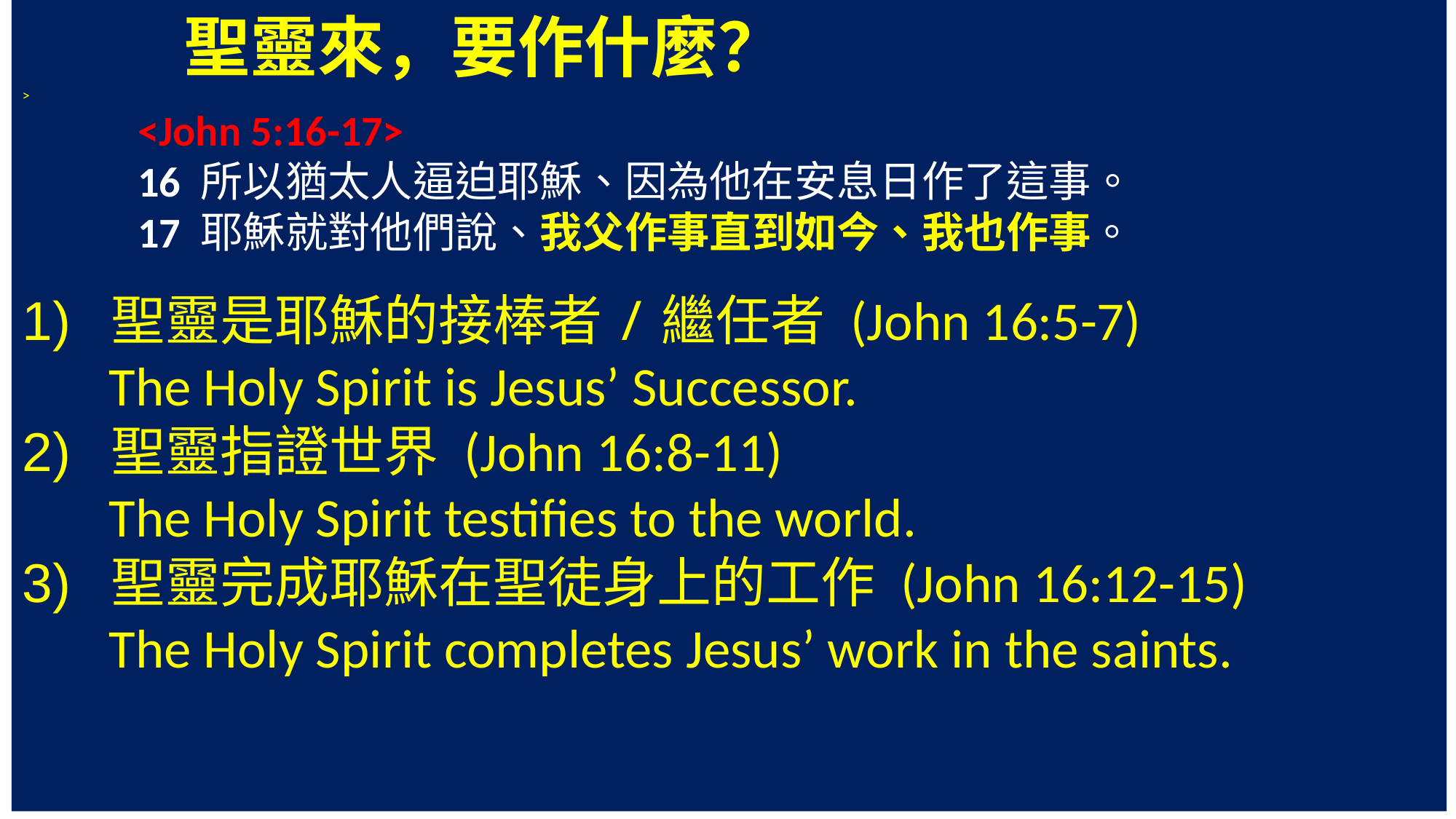

聖靈來，要作什麼？
>
            <John 5:16-17>
            16 所以猶太人逼迫耶穌、因為他在安息日作了這事。
            17 耶穌就對他們說、我父作事直到如今、我也作事。

聖靈是耶穌的接棒者/繼任者 (John 16:5-7)
       The Holy Spirit is Jesus’ Successor.
聖靈指證世界 (John 16:8-11)
       The Holy Spirit testifies to the world.
聖靈完成耶穌在聖徒身上的工作 (John 16:12-15)
       The Holy Spirit completes Jesus’ work in the saints.